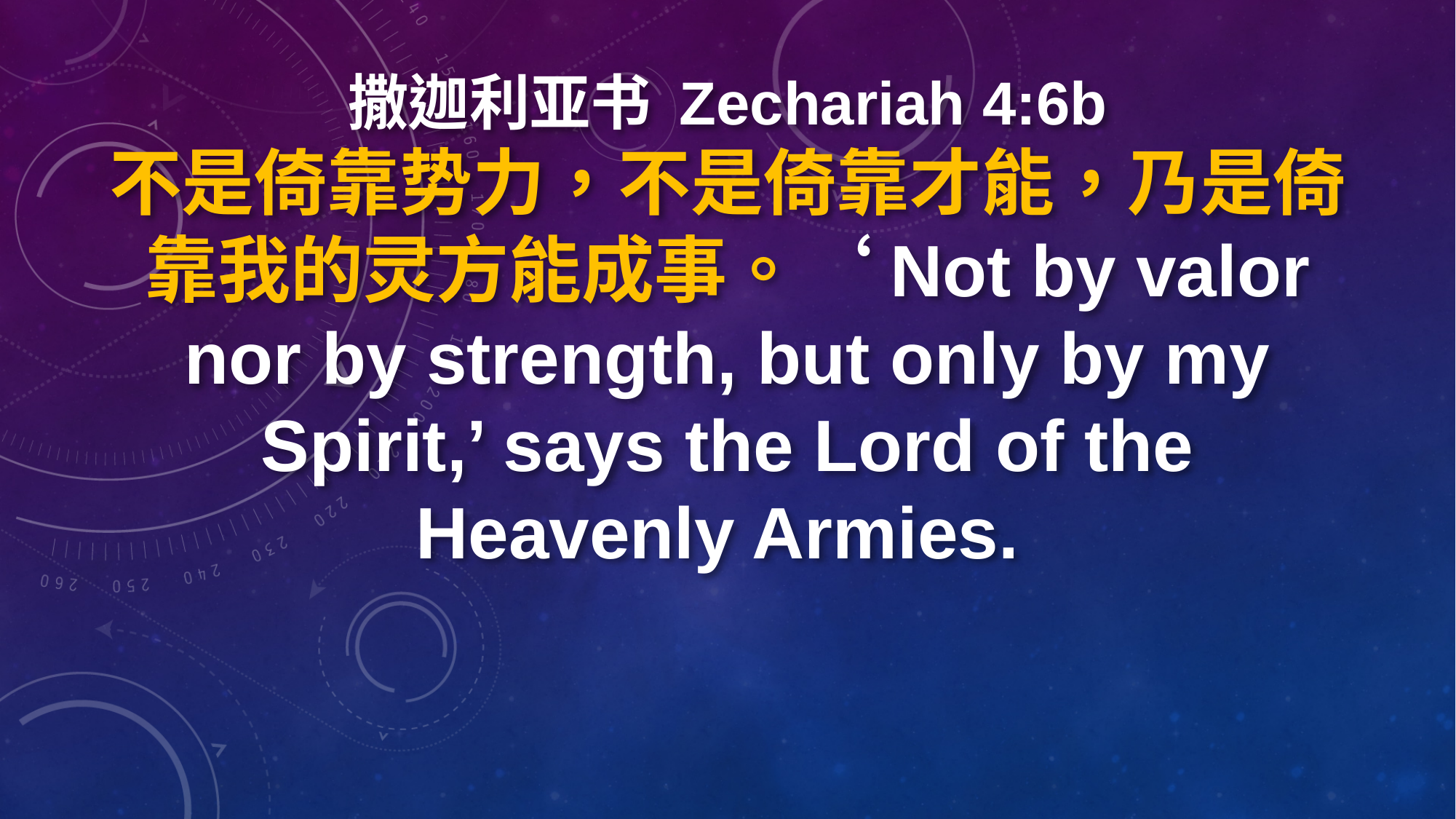

撒迦利亚书 Zechariah 4:6b
不是倚靠势力，不是倚靠才能，乃是倚靠我的灵方能成事。‘Not by valor nor by strength, but only by my Spirit,’ says the Lord of the Heavenly Armies.